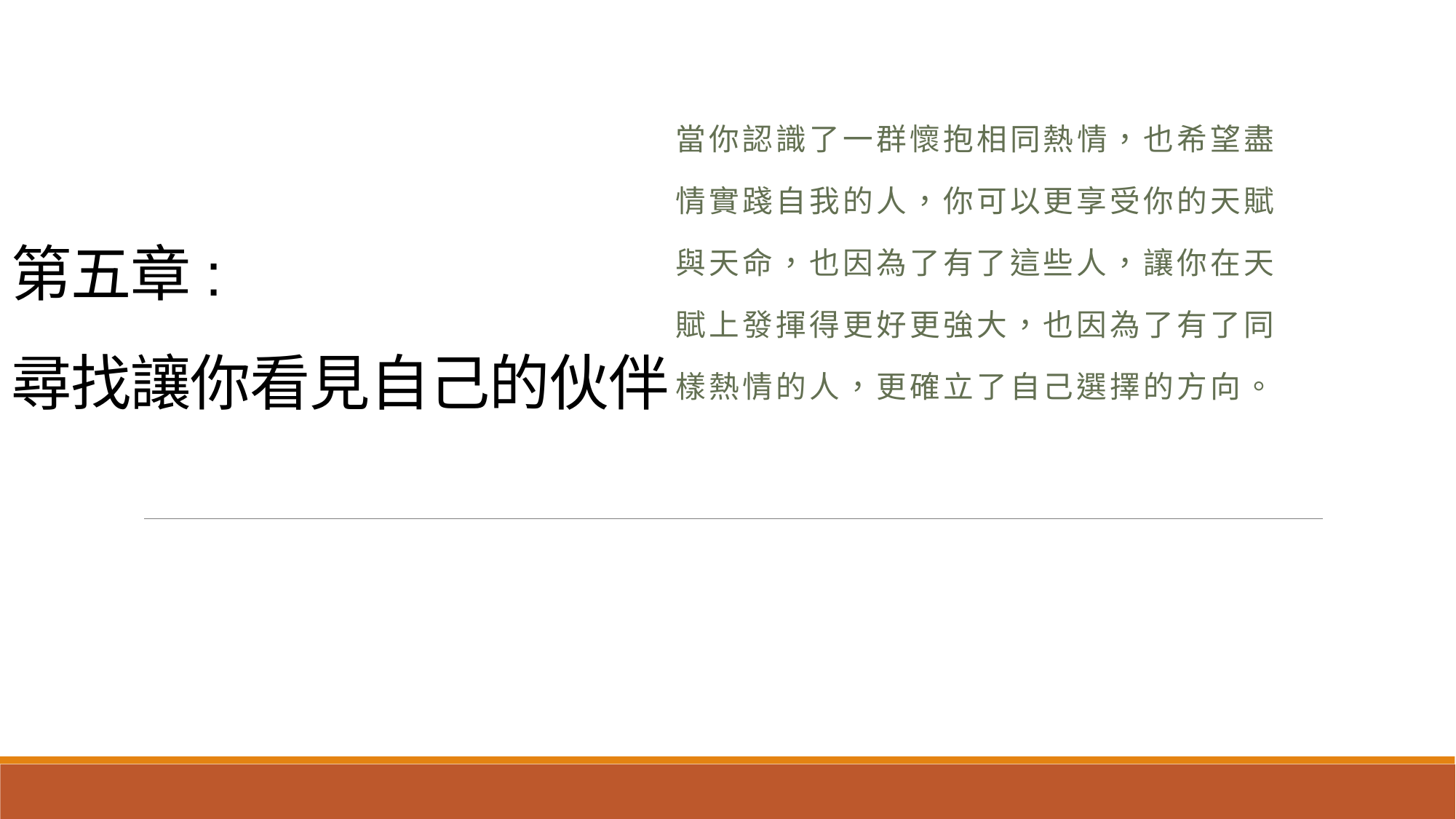

當你認識了一群懷抱相同熱情，也希望盡情實踐自我的人，你可以更享受你的天賦與天命，也因為了有了這些人，讓你在天賦上發揮得更好更強大，也因為了有了同樣熱情的人，更確立了自己選擇的方向。

# 第五章: 尋找讓你看見自己的伙伴